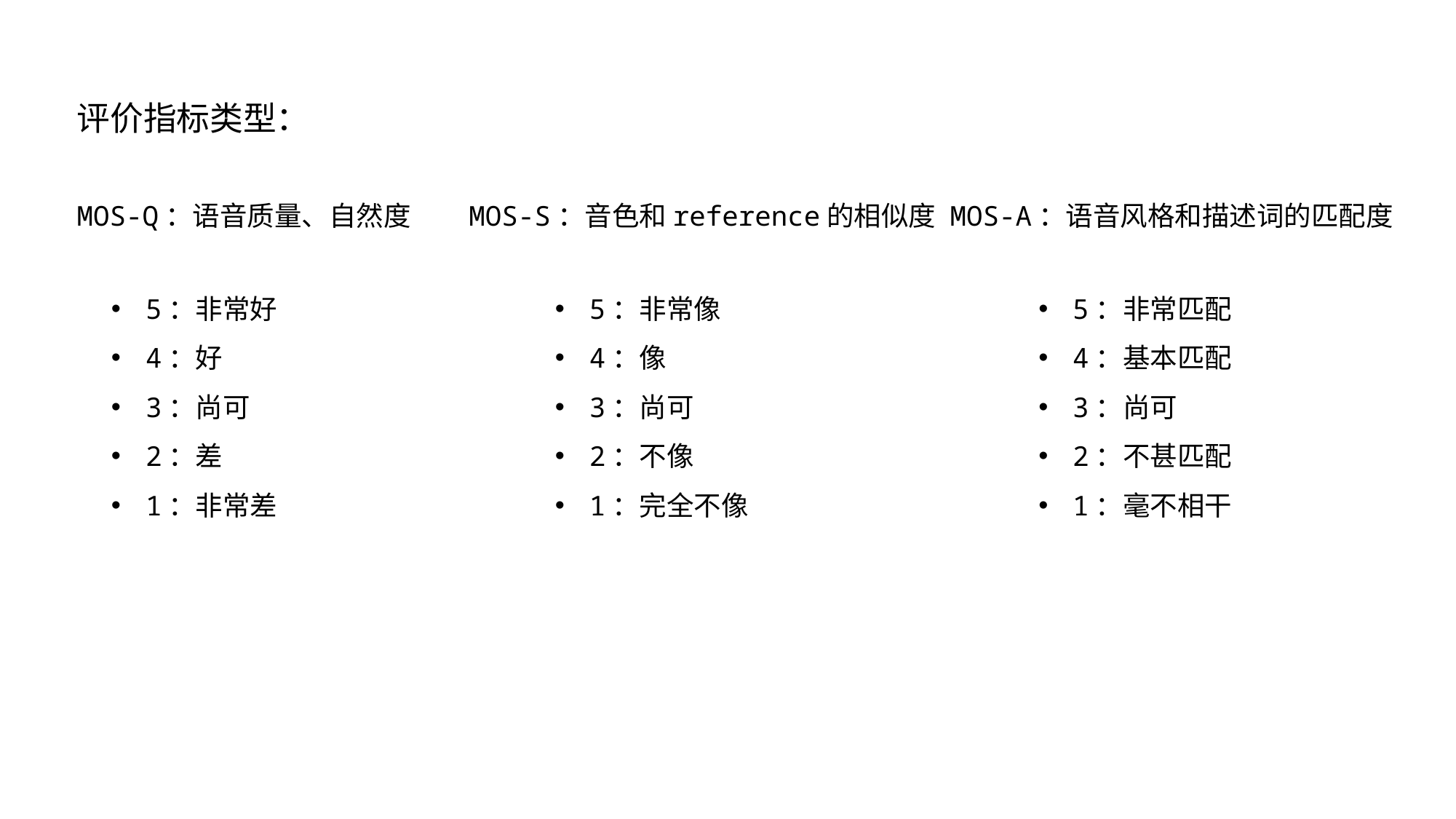

评价指标类型：
MOS-Q：语音质量、自然度
MOS-S：音色和reference的相似度
MOS-A：语音风格和描述词的匹配度
5：非常好
4：好
3：尚可
2：差
1：非常差
5：非常像
4：像
3：尚可
2：不像
1：完全不像
5：非常匹配
4：基本匹配
3：尚可
2：不甚匹配
1：毫不相干